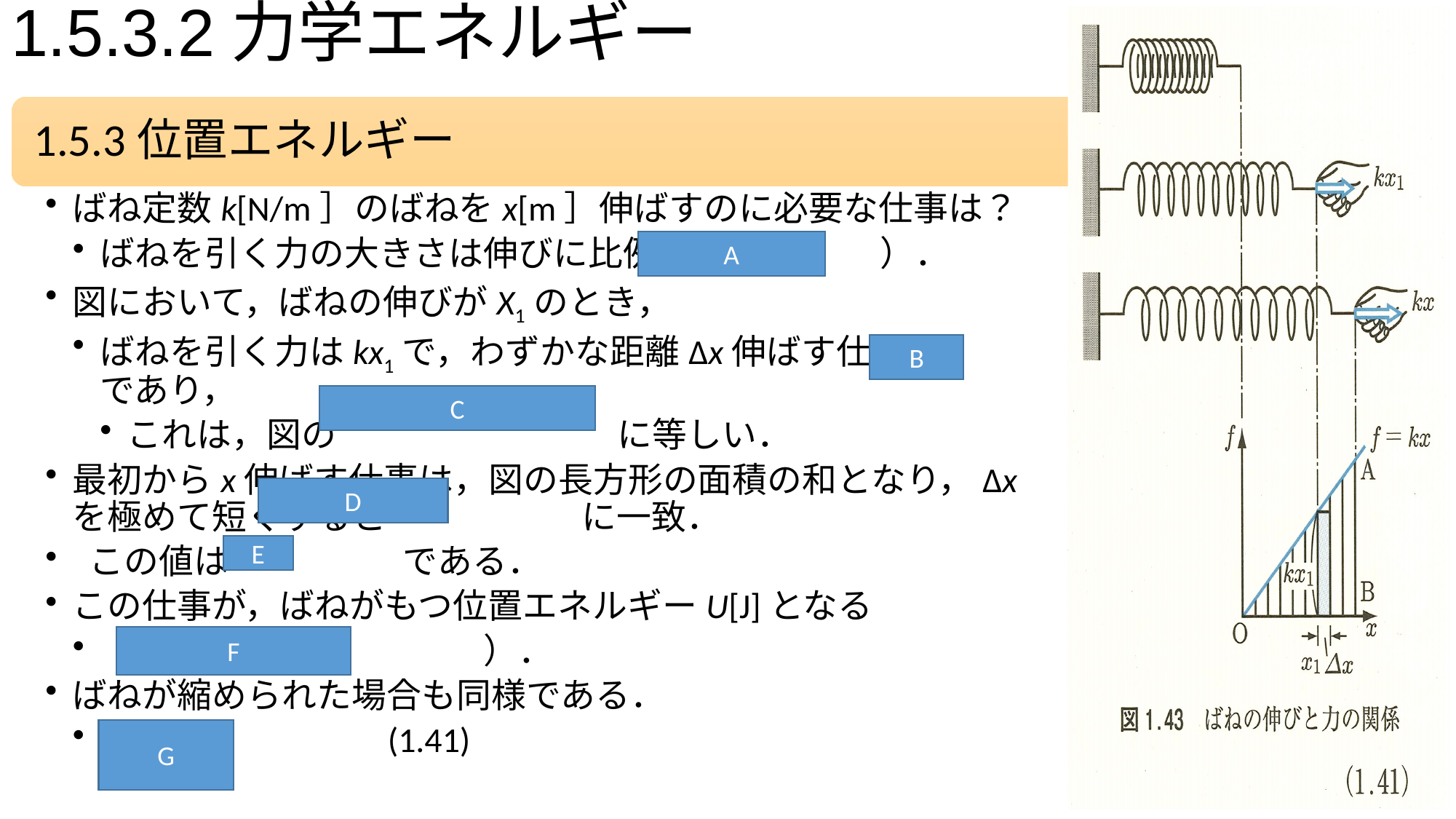

# 1.5.3.2力学エネルギー

1.5.3位置エネルギー
ばね定数k[N/m］のばねをx[m］伸ばすのに必要な仕事は？
ばねを引く力の大きさは伸びに比例（                        ）．
図において，ばねの伸びがX1のとき，
ばねを引く力はkx1で，わずかな距離Δx伸ばす仕事は            であり，
これは，図の                                    に等しい．
最初からx伸ばす仕事は，図の長方形の面積の和となり，Δxを極めて短くすると                         に一致．
 この値は　　　　　である．
この仕事が，ばねがもつ位置エネルギーU[J]となる
（　　　　　　　　　　）．
ばねが縮められた場合も同様である．
　　　　　　　　(1.41)

A
B
C
D
E
F
G
12